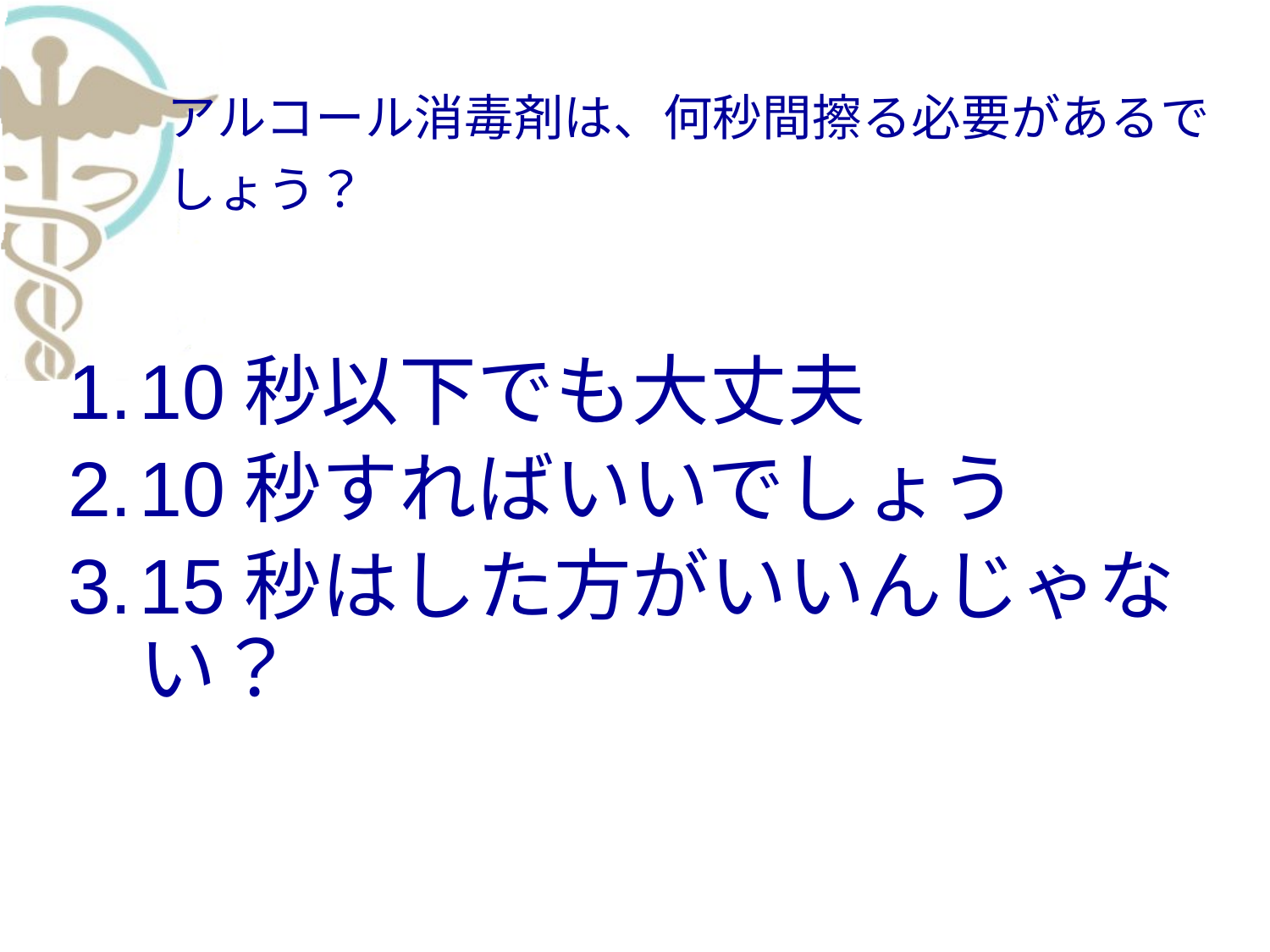

アルコール消毒剤は、何秒間擦る必要があるでしょう？
10秒以下でも大丈夫
10秒すればいいでしょう
15秒はした方がいいんじゃない？